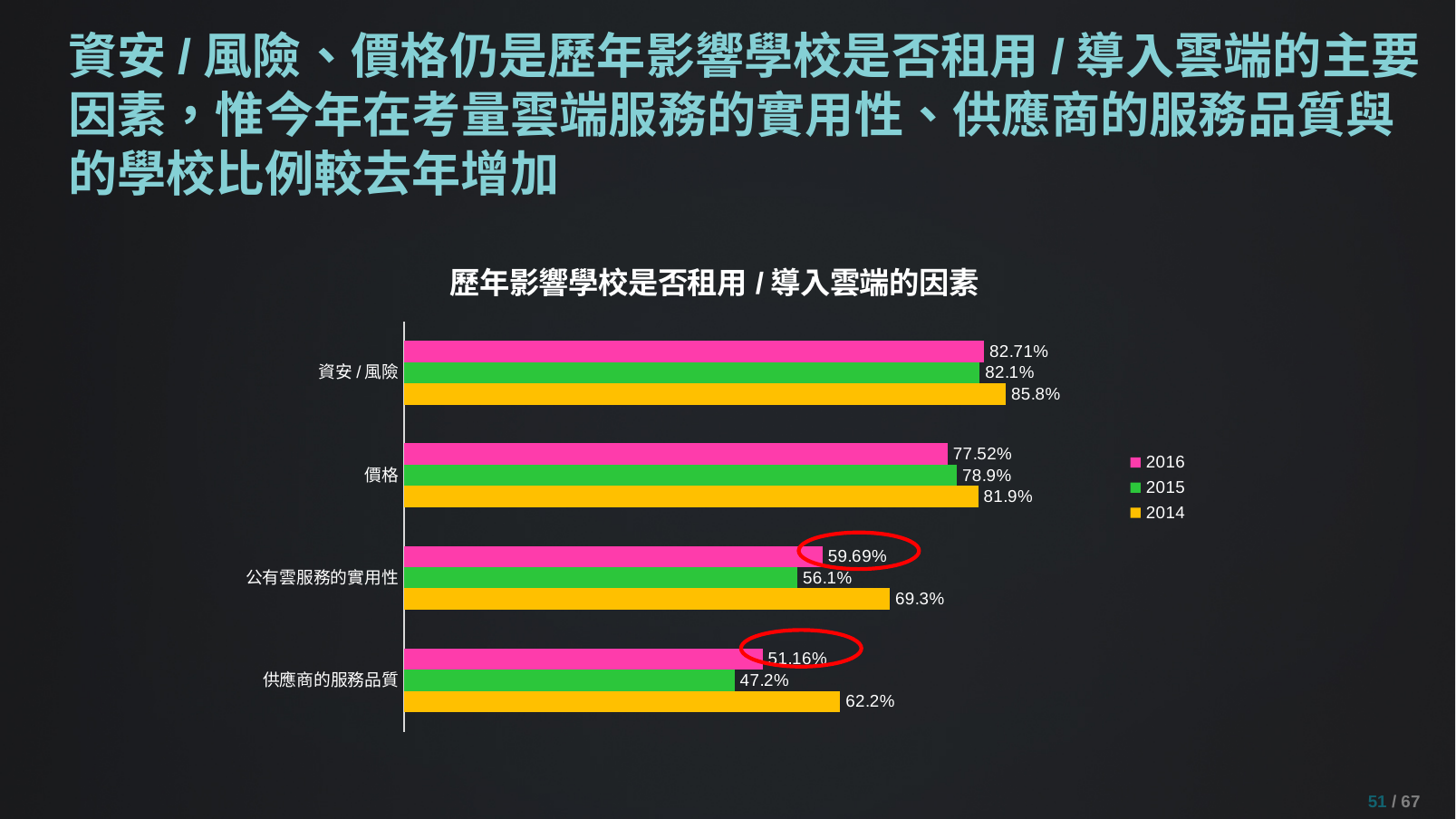

# 資安/風險、價格仍是歷年影響學校是否租用/導入雲端的主要因素，惟今年在考量雲端服務的實用性、供應商的服務品質與的學校比例較去年增加

### Chart: 歷年影響學校是否租用/導入雲端的因素

| Category | 2014 | 2015 | 2016 |
|---|---|---|---|
| 供應商的服務品質 | 0.622047244094488 | 0.471544715447154 | 0.5116 |
| 公有雲服務的實用性 | 0.692913385826771 | 0.560975609756098 | 0.5969 |
| 價格 | 0.818897637795276 | 0.788617886178862 | 0.7752 |
| 資安/風險 | 0.858267716535433 | 0.821138211382114 | 0.8271 |